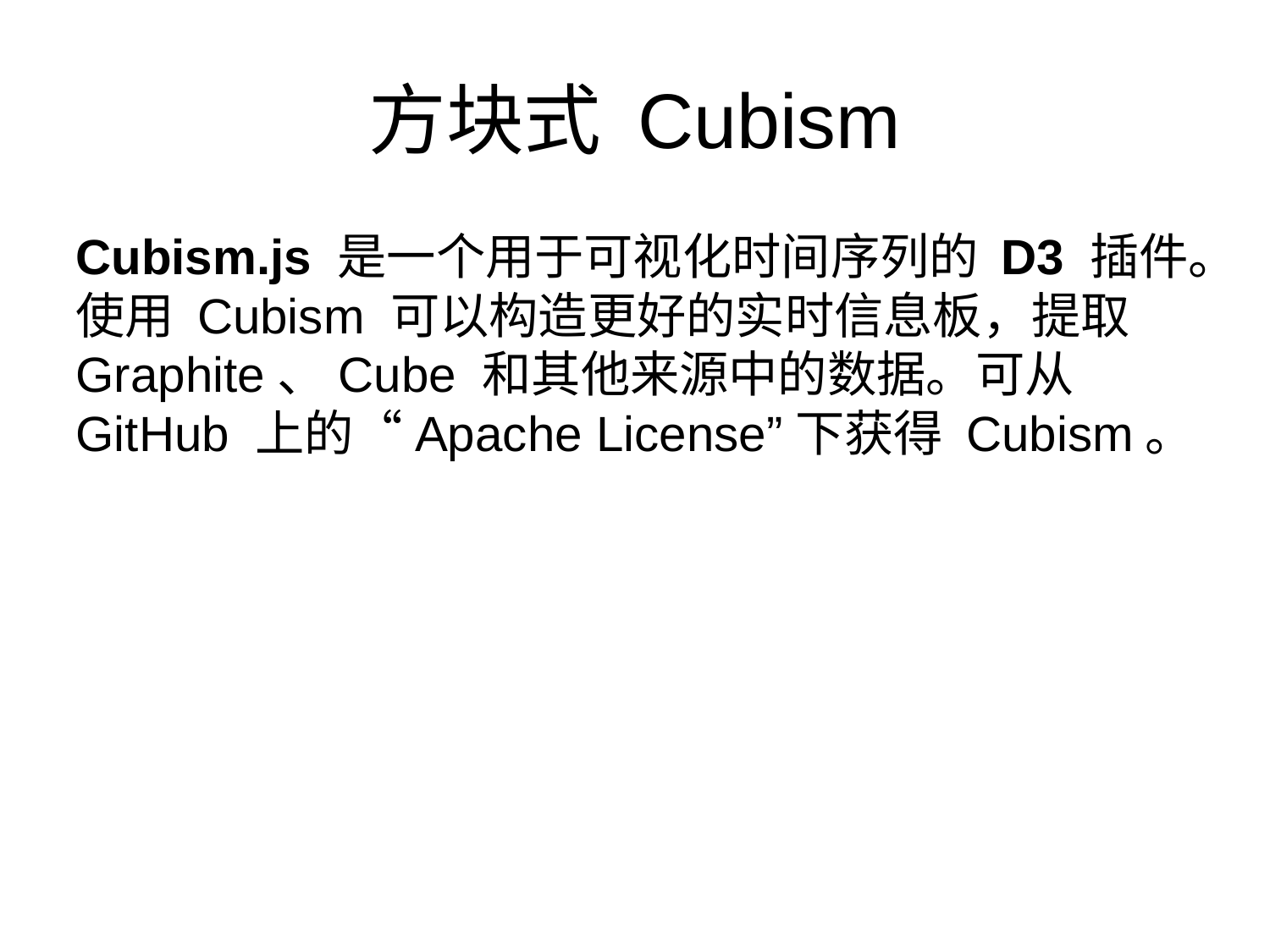

# 方块式 Cubism
Cubism.js 是一个用于可视化时间序列的 D3 插件。使用 Cubism 可以构造更好的实时信息板，提取 Graphite、Cube 和其他来源中的数据。可从 GitHub 上的“Apache License”下获得 Cubism。